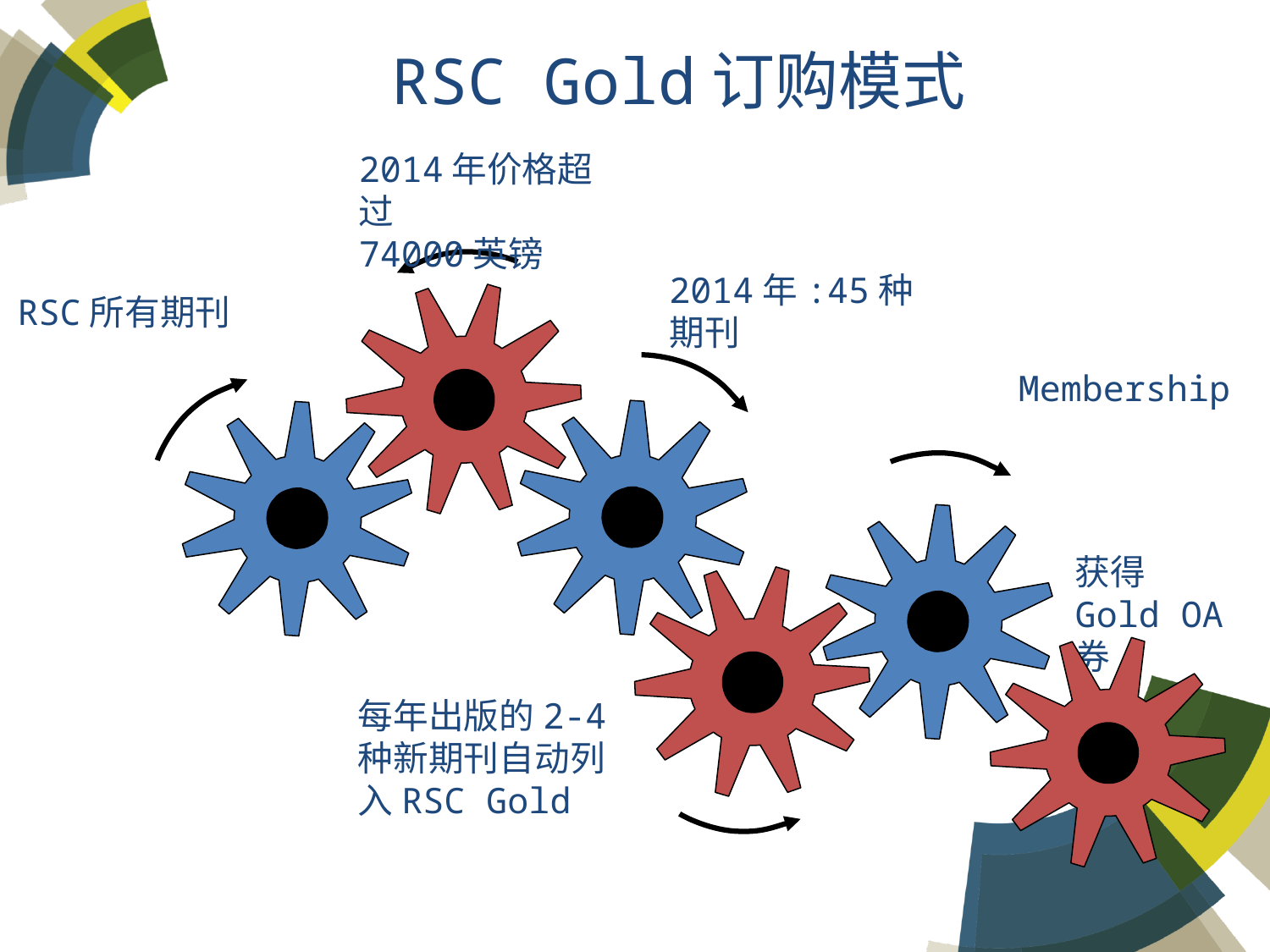

# RSC Gold订购模式
2014年价格超过
74000英镑

2014年:45种期刊
RSC所有期刊

Membership

获得 Gold OA券

每年出版的2-4种新期刊自动列入RSC Gold